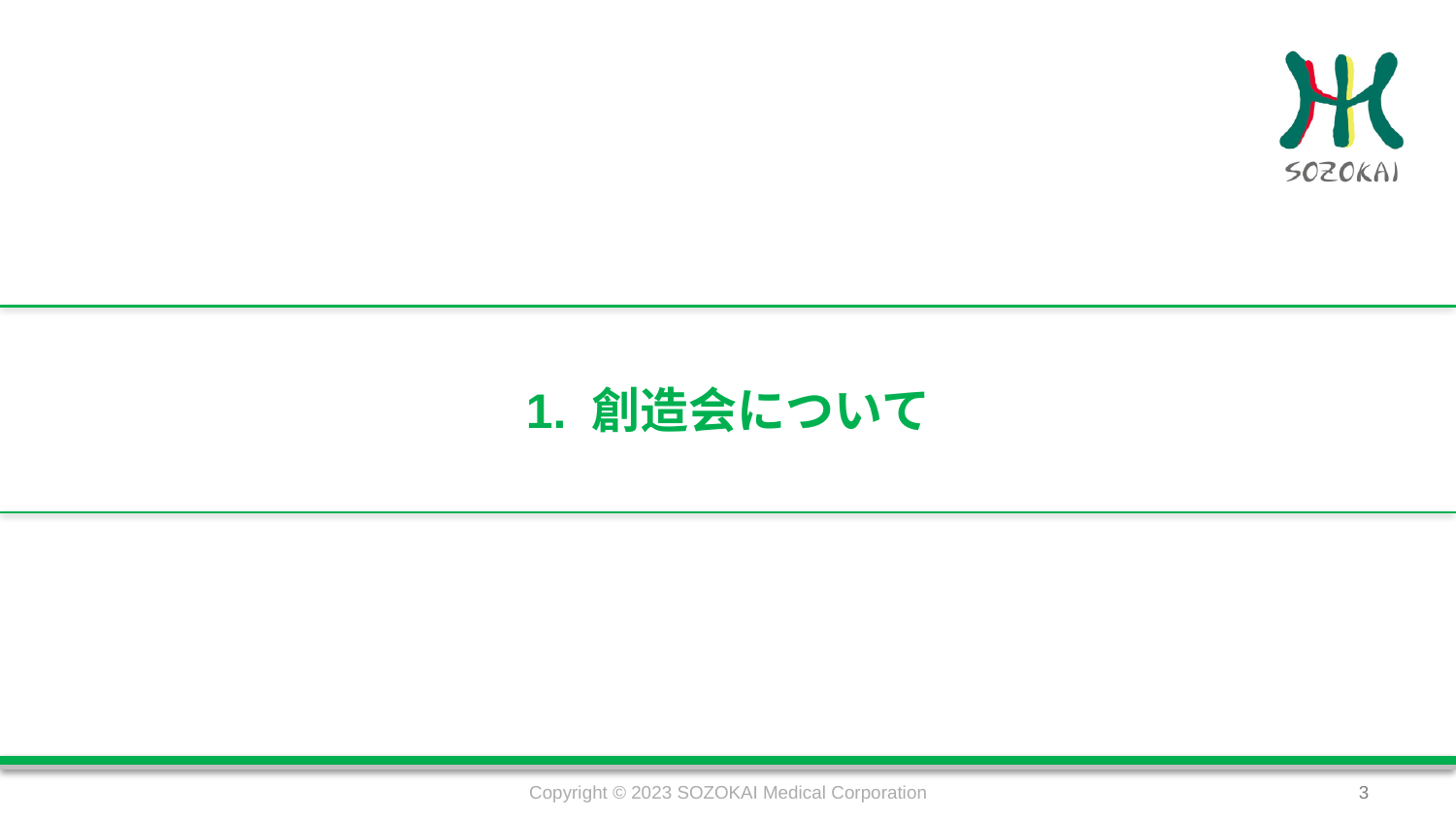

# 1. 創造会について
Copyright © 2023 SOZOKAI Medical Corporation
3